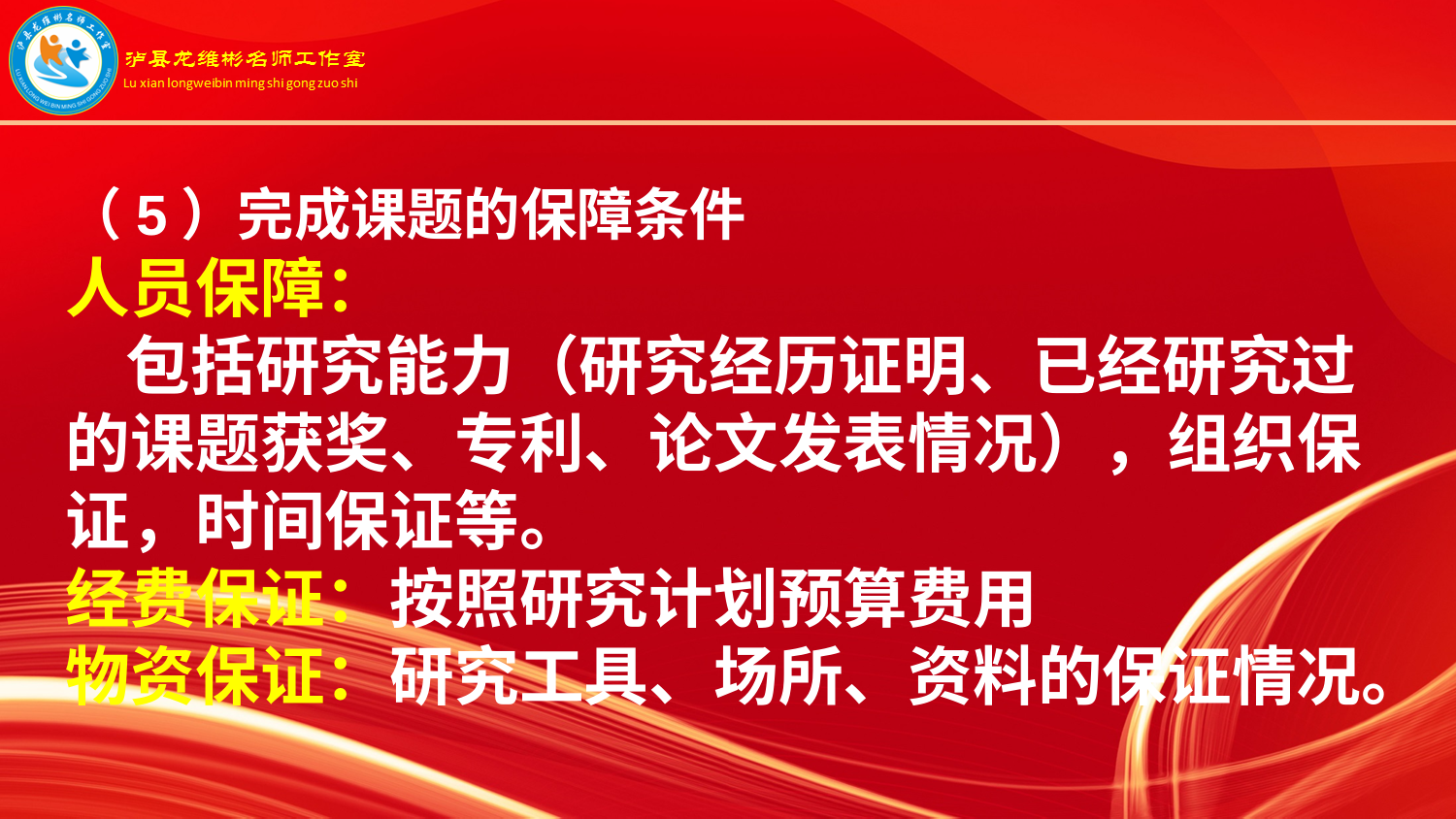

（5）完成课题的保障条件
人员保障：
   包括研究能力（研究经历证明、已经研究过的课题获奖、专利、论文发表情况），组织保证，时间保证等。
经费保证：按照研究计划预算费用
物资保证：研究工具、场所、资料的保证情况。